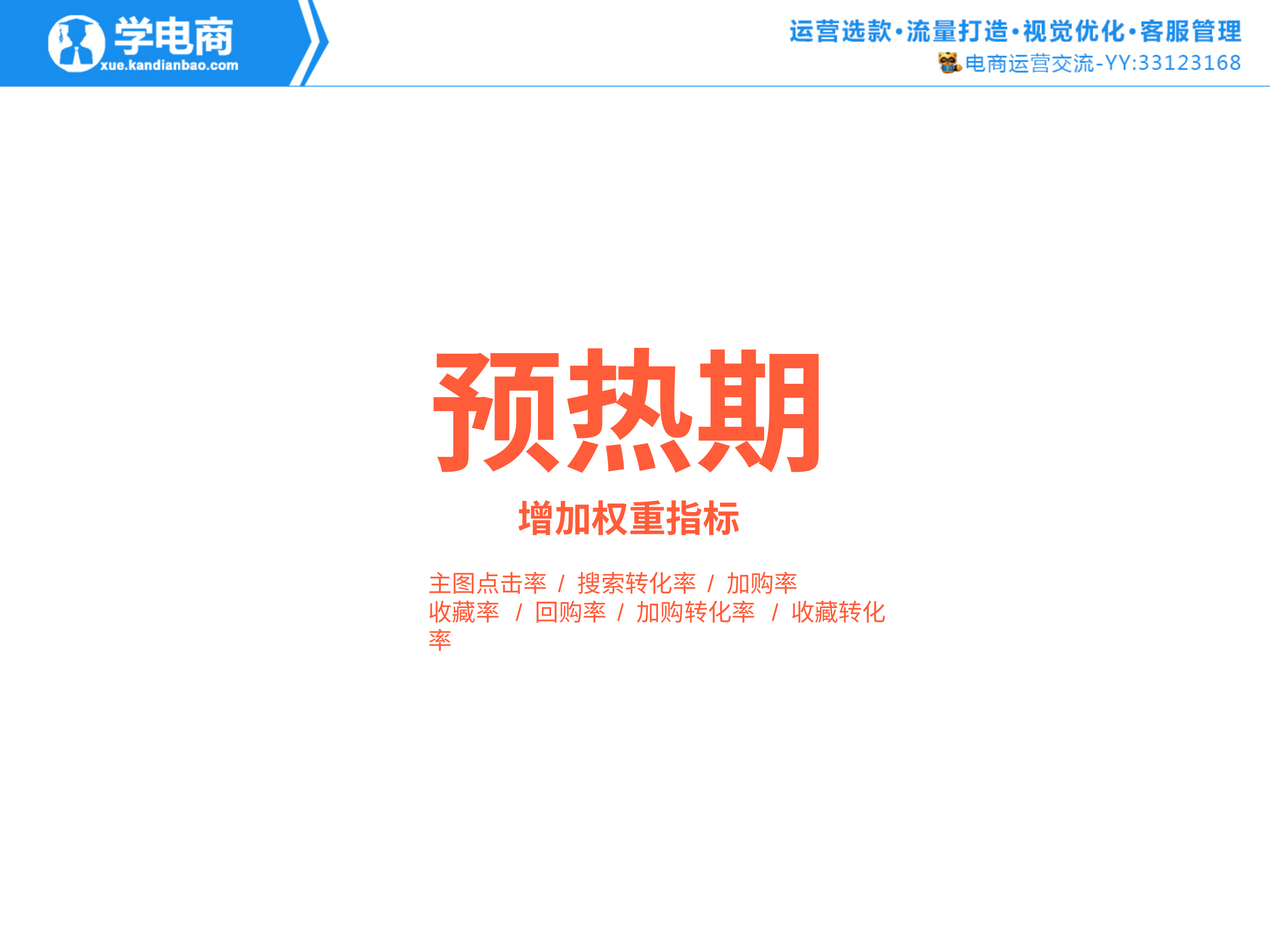

预热期
增加权重指标
主图点击率 / 搜索转化率 / 加购率
收藏率  / 回购率 / 加购转化率  / 收藏转化率